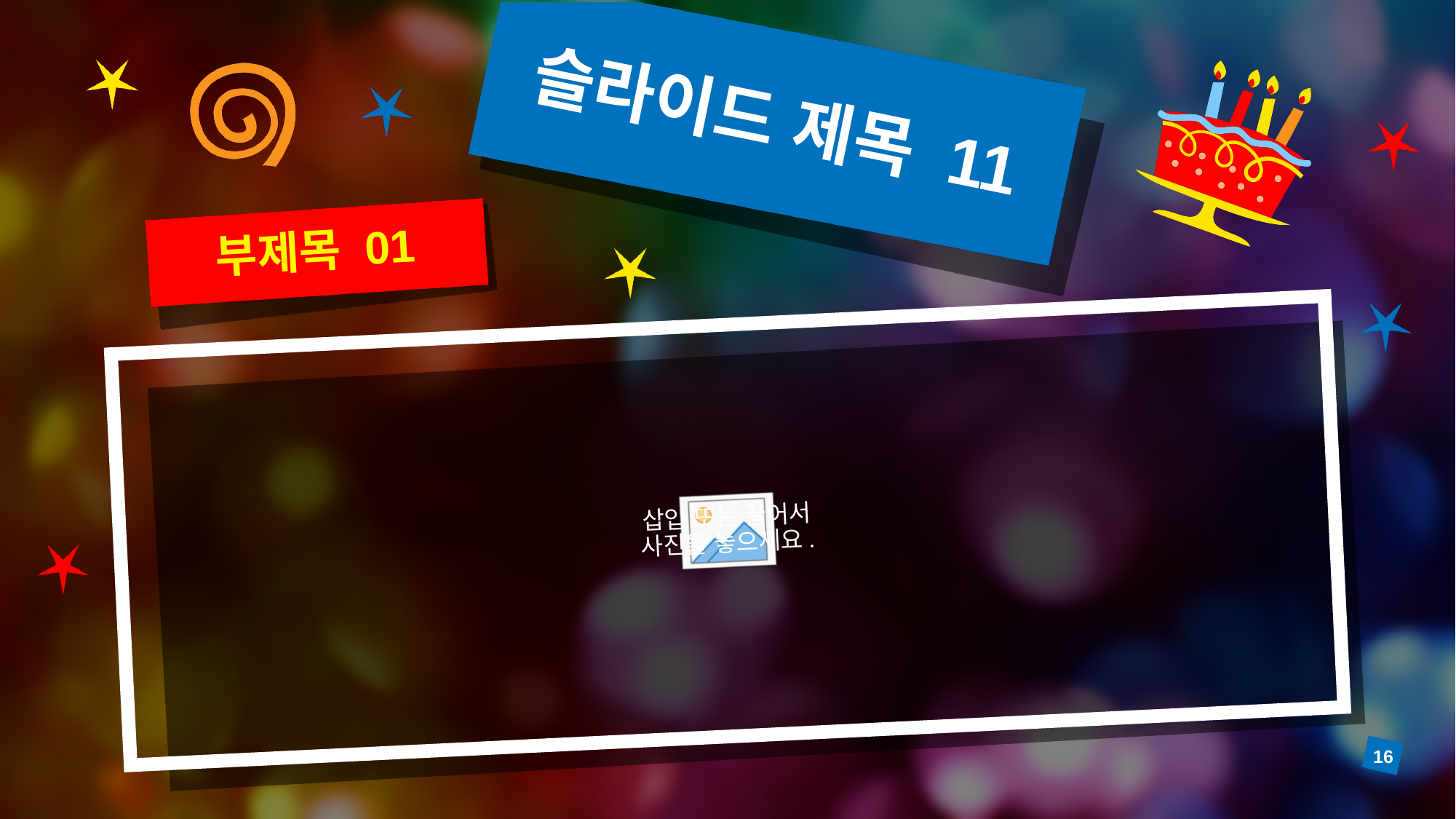

# 슬라이드 제목 11
부제목 01

16